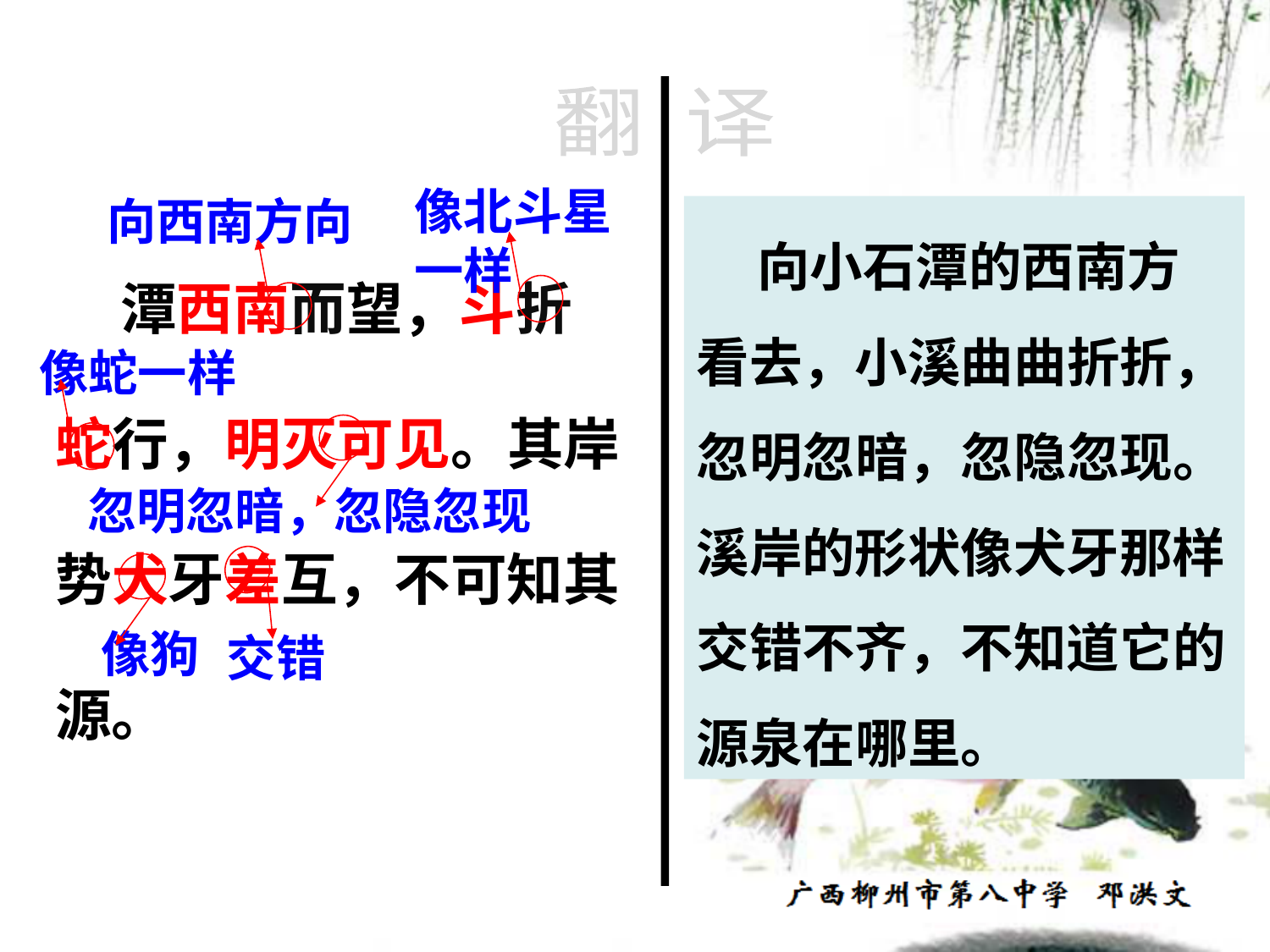

翻  译
像北斗星一样
向西南方向
    向小石潭的西南方看去，小溪曲曲折折，忽明忽暗，忽隐忽现。溪岸的形状像犬牙那样交错不齐，不知道它的源泉在哪里。

    潭西南而望，斗折

蛇行，明灭可见。其岸

势犬牙差互，不可知其

源。
像蛇一样

忽明忽暗，忽隐忽现

像狗
交错